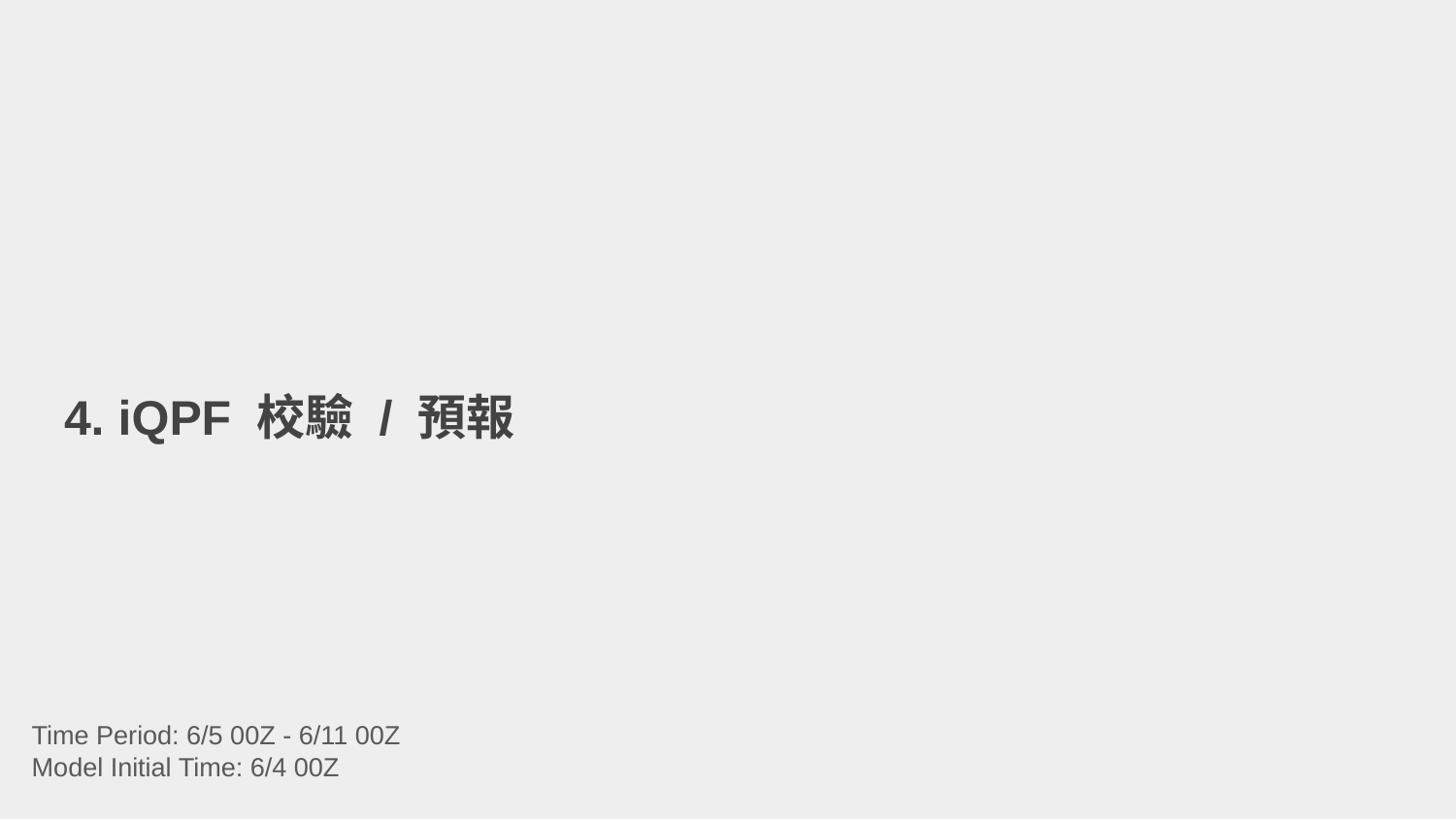

# 4. iQPF 校驗 / 預報
Time Period: 6/5 00Z - 6/11 00Z
Model Initial Time: 6/4 00Z